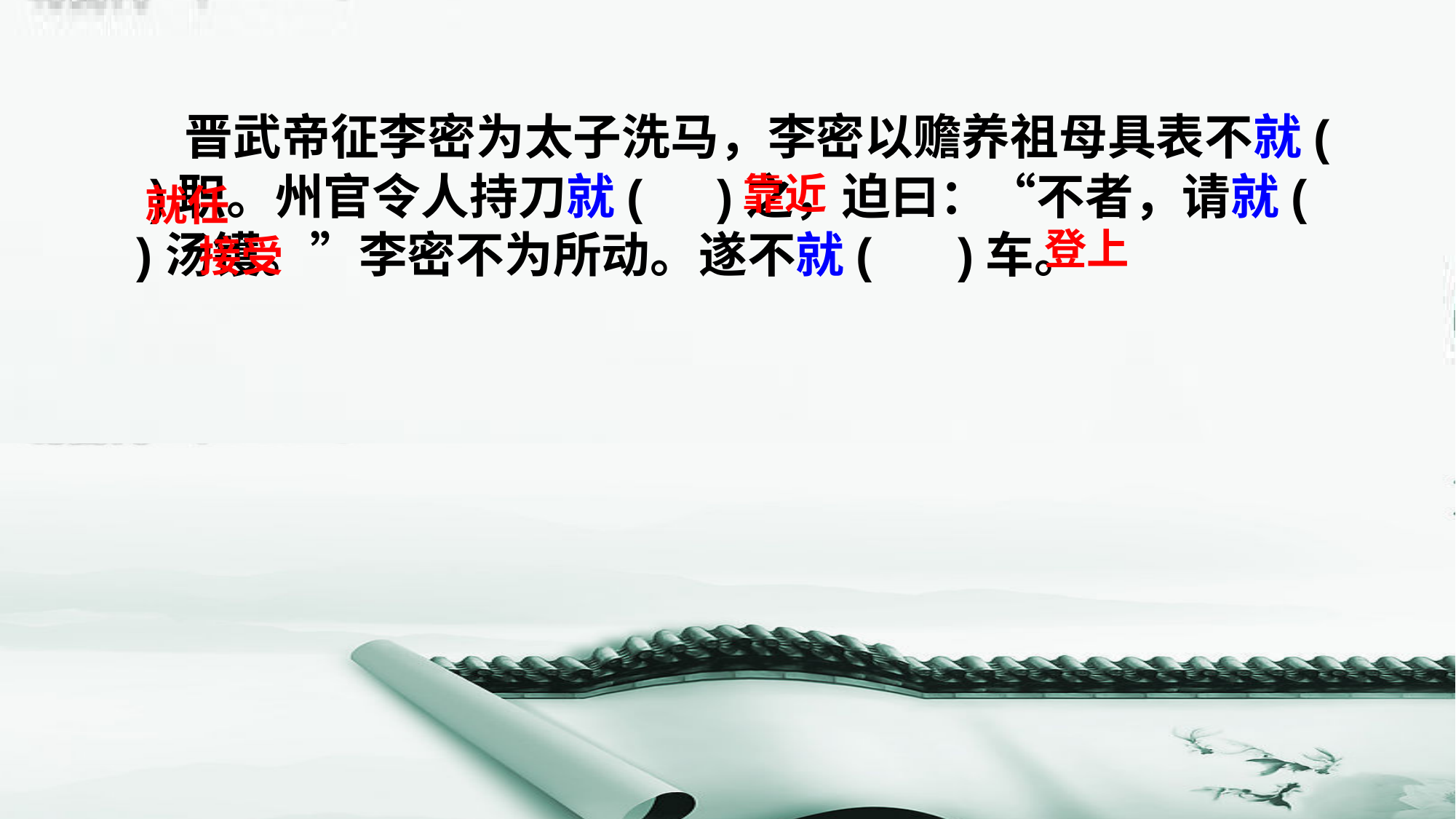

晋武帝征李密为太子洗马，李密以赡养祖母具表不就(     )职。州官令人持刀就(      )之，迫曰：“不者，请就(      )汤镬。”李密不为所动。遂不就(       )车。
靠近
就任
登上
接受